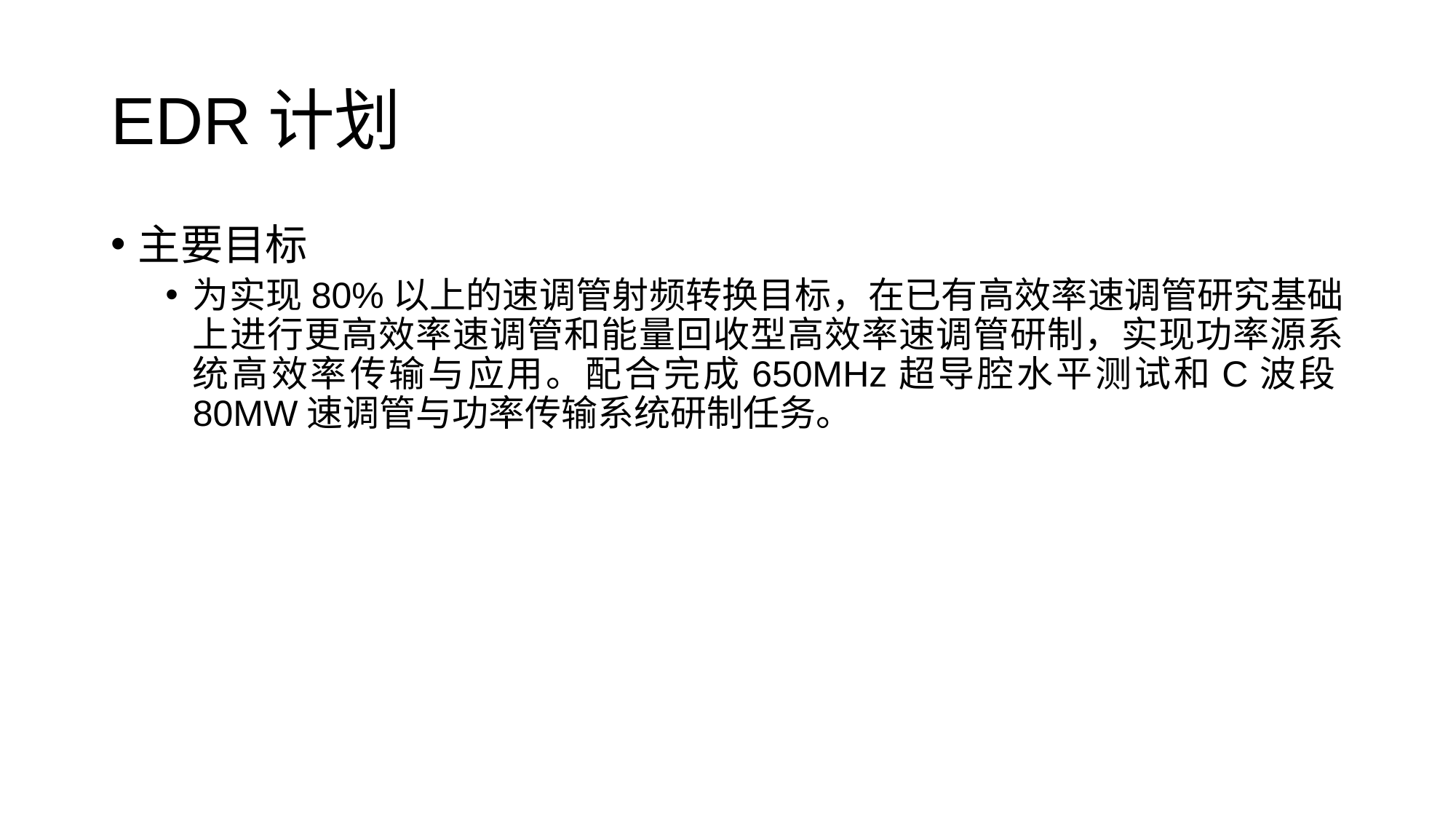

# EDR计划
主要目标
为实现80%以上的速调管射频转换目标，在已有高效率速调管研究基础上进行更高效率速调管和能量回收型高效率速调管研制，实现功率源系统高效率传输与应用。配合完成650MHz超导腔水平测试和C波段80MW速调管与功率传输系统研制任务。